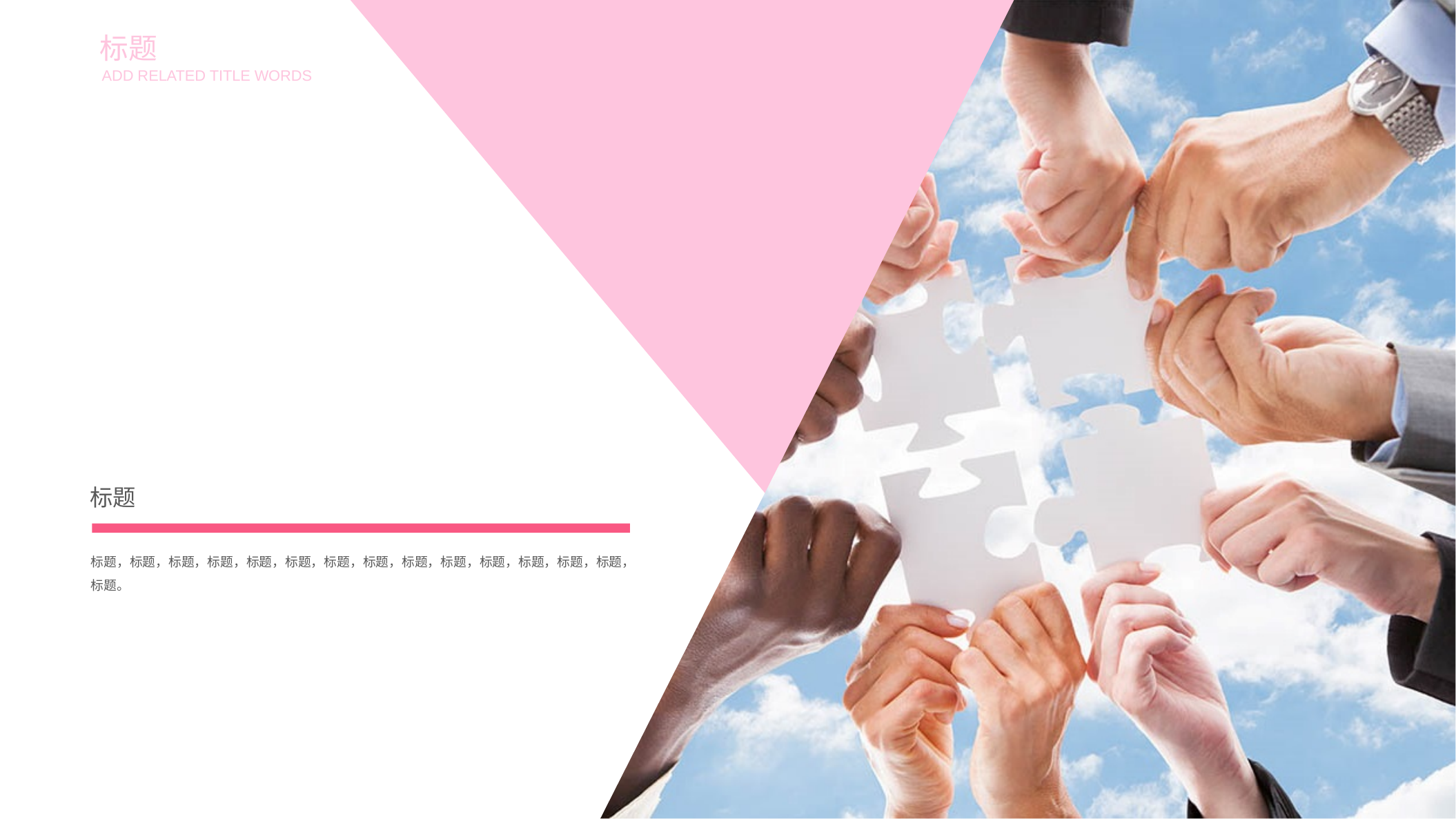

标题
ADD RELATED TITLE WORDS
标题

标题，标题，标题，标题，标题，标题，标题，标题，标题，标题，标题，标题，标题，标题，标题。